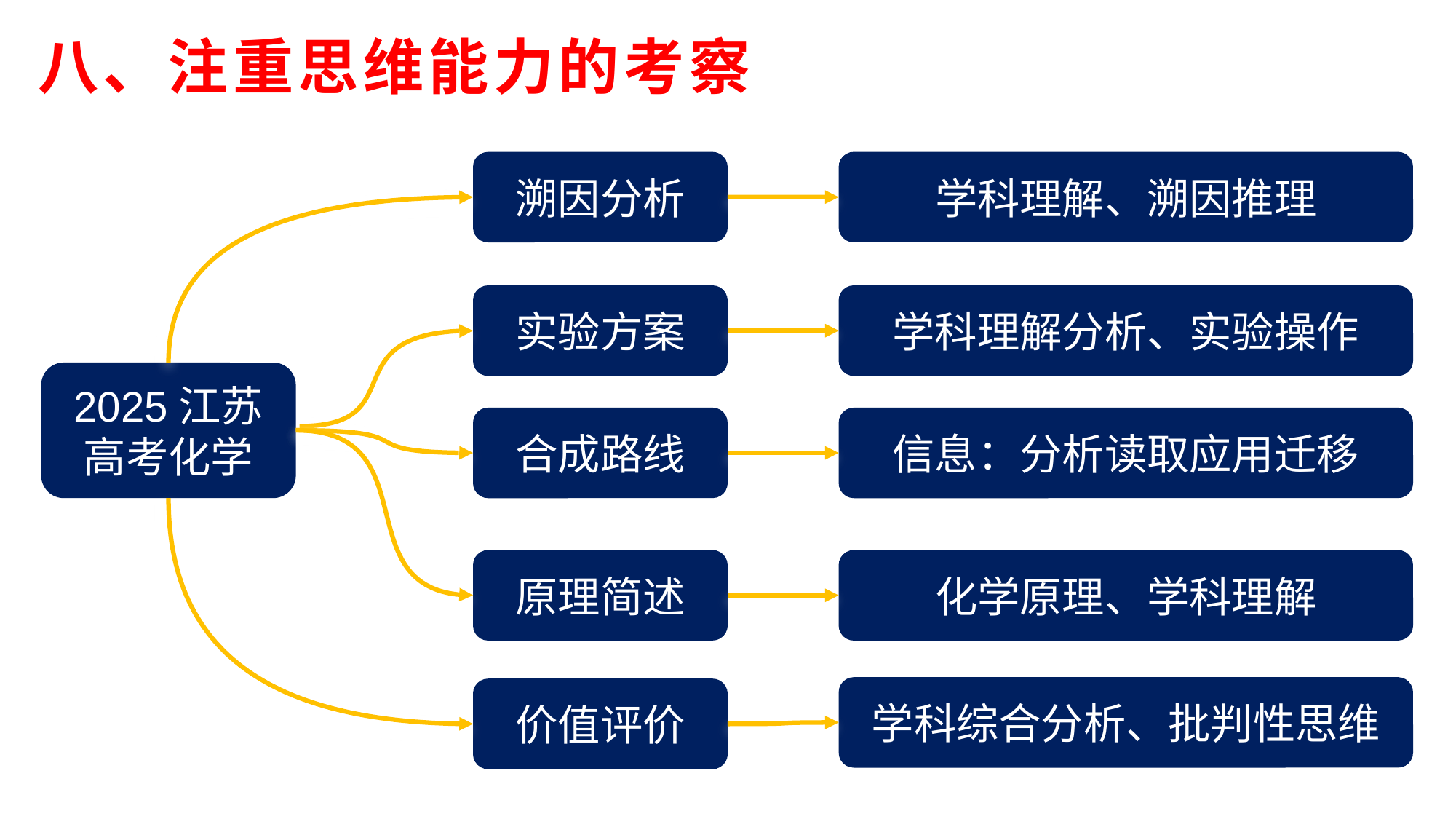

八、注重思维能力的考察
学科理解、溯因推理
溯因分析
实验方案
学科理解分析、实验操作
2025江苏
高考化学
合成路线
信息：分析读取应用迁移
原理简述
化学原理、学科理解
学科综合分析、批判性思维
价值评价